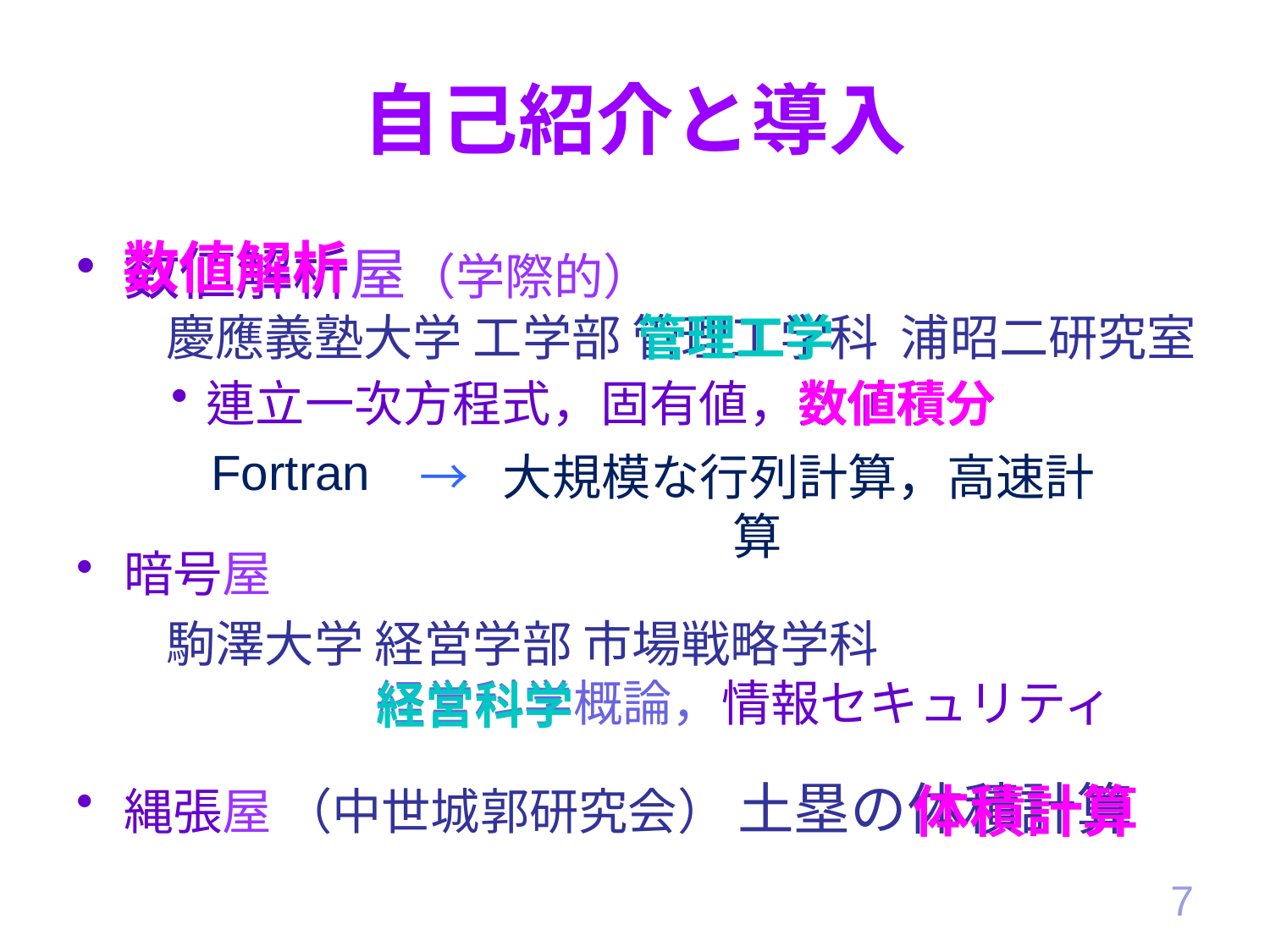

# 自己紹介と導入
数値解析屋（学際的）
慶應義塾大学 工学部 管理工学科  浦昭二研究室
連立一次方程式，固有値，数値積分
Fortran
暗号屋
駒澤大学 経営学部 市場戦略学科
経営科学概論，情報セキュリティ
縄張屋 （中世城郭研究会） 土塁の体積計算

数値解析
管理工学
数値積分
→  大規模な行列計算，高速計算
経営科学
体積計算
7